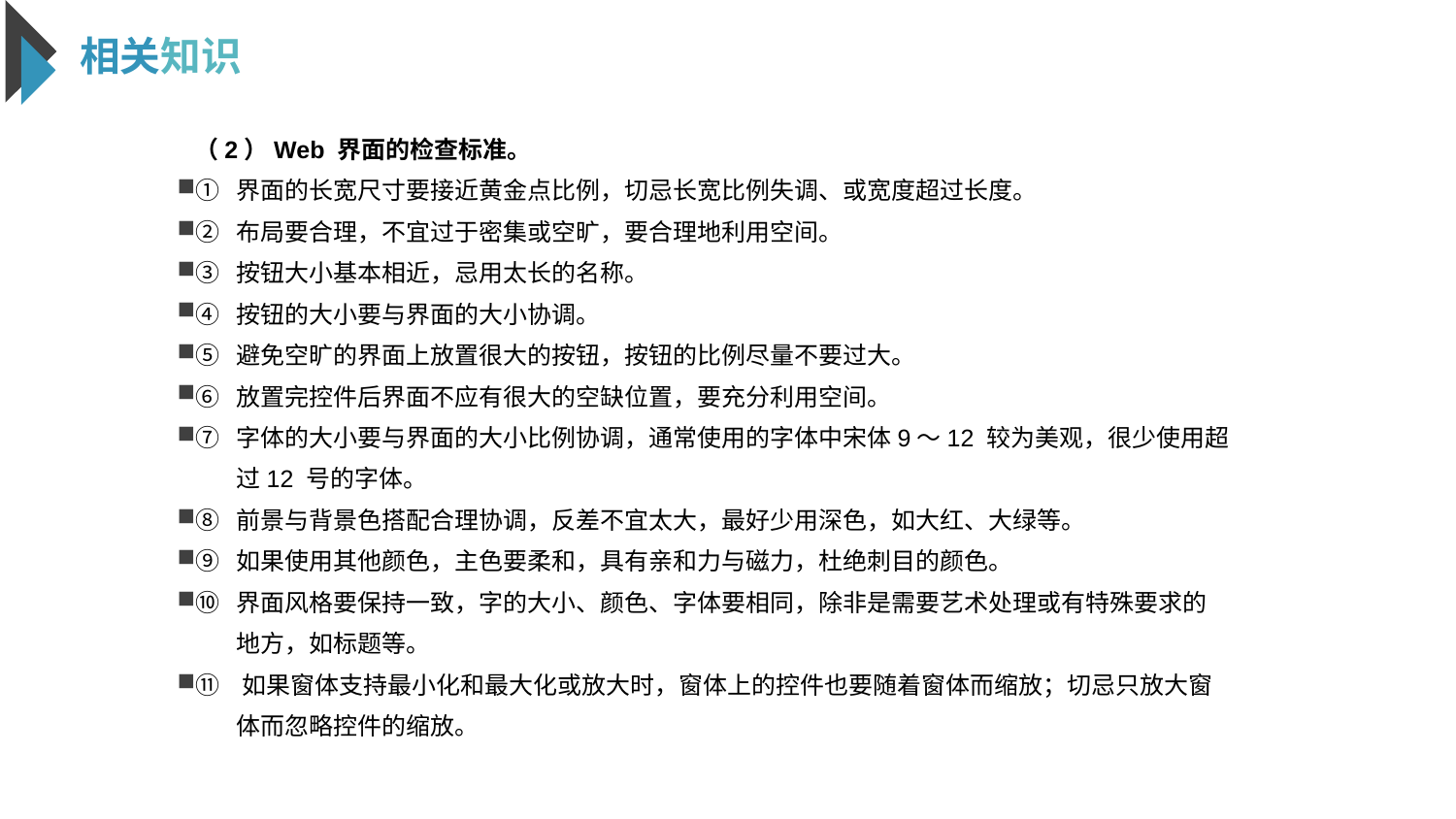

相关知识

  （2）Web 界面的检查标准。
①  界面的长宽尺寸要接近黄金点比例，切忌长宽比例失调、或宽度超过长度。
②  布局要合理，不宜过于密集或空旷，要合理地利用空间。
③  按钮大小基本相近，忌用太长的名称。
④  按钮的大小要与界面的大小协调。
⑤  避免空旷的界面上放置很大的按钮，按钮的比例尽量不要过大。
⑥  放置完控件后界面不应有很大的空缺位置，要充分利用空间。
⑦  字体的大小要与界面的大小比例协调，通常使用的字体中宋体9～12 较为美观，很少使用超
          过12 号的字体。
⑧  前景与背景色搭配合理协调，反差不宜太大，最好少用深色，如大红、大绿等。
⑨  如果使用其他颜色，主色要柔和，具有亲和力与磁力，杜绝刺目的颜色。
⑩  界面风格要保持一致，字的大小、颜色、字体要相同，除非是需要艺术处理或有特殊要求的
          地方，如标题等。
⑪   如果窗体支持最小化和最大化或放大时，窗体上的控件也要随着窗体而缩放；切忌只放大窗
          体而忽略控件的缩放。